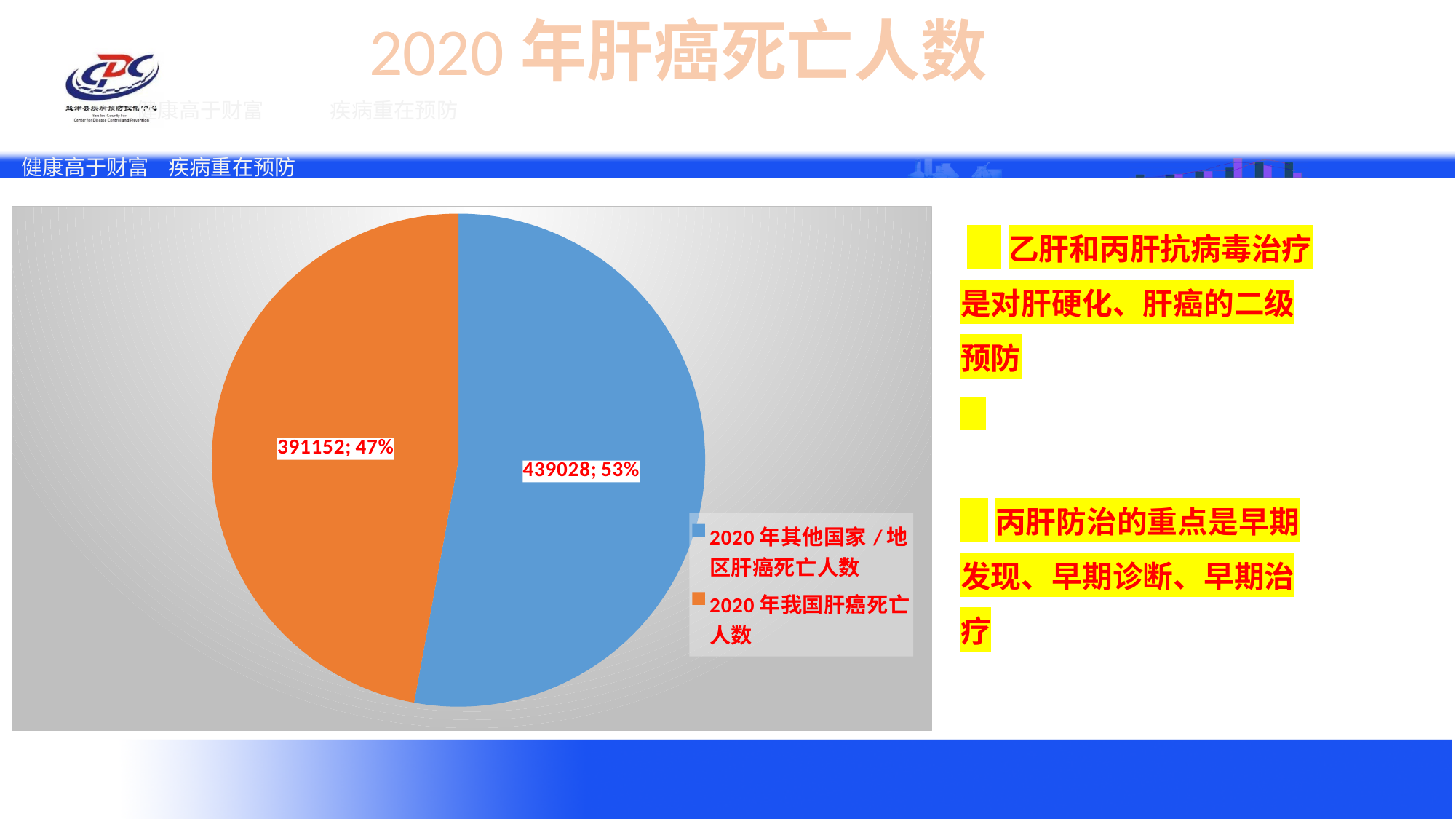

8
# 2020年肝癌死亡人数

### Chart

| Category |  |
|---|---|
| 2020年其他国家/地区肝癌死亡人数 | 439028.0 |
| 2020年我国肝癌死亡人数 | 391152.0 |
      乙肝和丙肝抗病毒治疗是对肝硬化、肝癌的二级预防

    丙肝防治的重点是早期发现、早期诊断、早期治疗